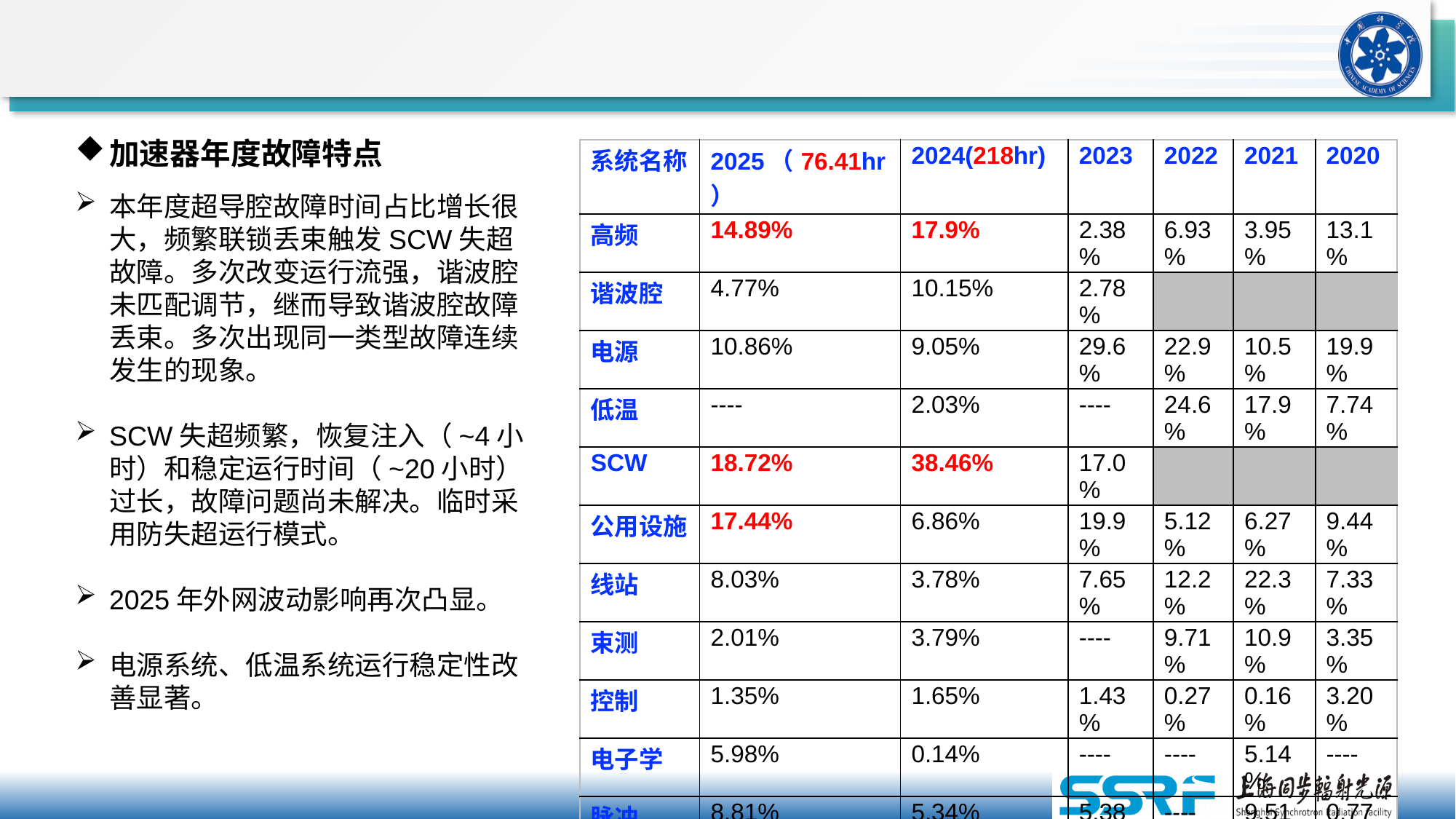

加速器年度故障特点

本年度超导腔故障时间占比增长很大，频繁联锁丢束触发SCW失超故障。多次改变运行流强，谐波腔未匹配调节，继而导致谐波腔故障丢束。多次出现同一类型故障连续发生的现象。

SCW失超频繁，恢复注入（~4小时）和稳定运行时间（~20小时）过长，故障问题尚未解决。临时采用防失超运行模式。

2025年外网波动影响再次凸显。

电源系统、低温系统运行稳定性改善显著。
| 系统名称 | 2025（76.41hr） | 2024(218hr) | 2023 | 2022 | 2021 | 2020 |
| --- | --- | --- | --- | --- | --- | --- |
| 高频 | 14.89% | 17.9% | 2.38% | 6.93% | 3.95% | 13.1% |
| 谐波腔 | 4.77% | 10.15% | 2.78% |  |  |  |
| 电源 | 10.86% | 9.05% | 29.6% | 22.9% | 10.5% | 19.9% |
| 低温 | ---- | 2.03% | ---- | 24.6% | 17.9% | 7.74% |
| SCW | 18.72% | 38.46% | 17.0% |  |  |  |
| 公用设施 | 17.44% | 6.86% | 19.9% | 5.12% | 6.27% | 9.44% |
| 线站 | 8.03% | 3.78% | 7.65% | 12.2% | 22.3% | 7.33% |
| 束测 | 2.01% | 3.79% | ---- | 9.71% | 10.9% | 3.35% |
| 控制 | 1.35% | 1.65% | 1.43% | 0.27% | 0.16% | 3.20% |
| 电子学 | 5.98% | 0.14% | ---- | ---- | 5.14% | ---- |
| 脉冲 | 8.81% | 5.34% | 5.38% | ---- | 9.51% | 0.77% |
| 真空 | ---- | ---- | 0.12% | 9.11% | 1.66% | ---- |
| 工艺 | 0.49% | 1.94% | 8.87% | 8.83% | 0.17% | 0.99% |
| 辐射防护 | 0.69% | 0.81% | 1.03% | 0.35% | ---- | 0.38% |
| 运行 | 4.22% | 2.29% | 2.38% | ---- | ---- | ---- |
| 其他 | ---- | 1.30% | 1.49% | 1.49 | 11.5% | 33.9% |